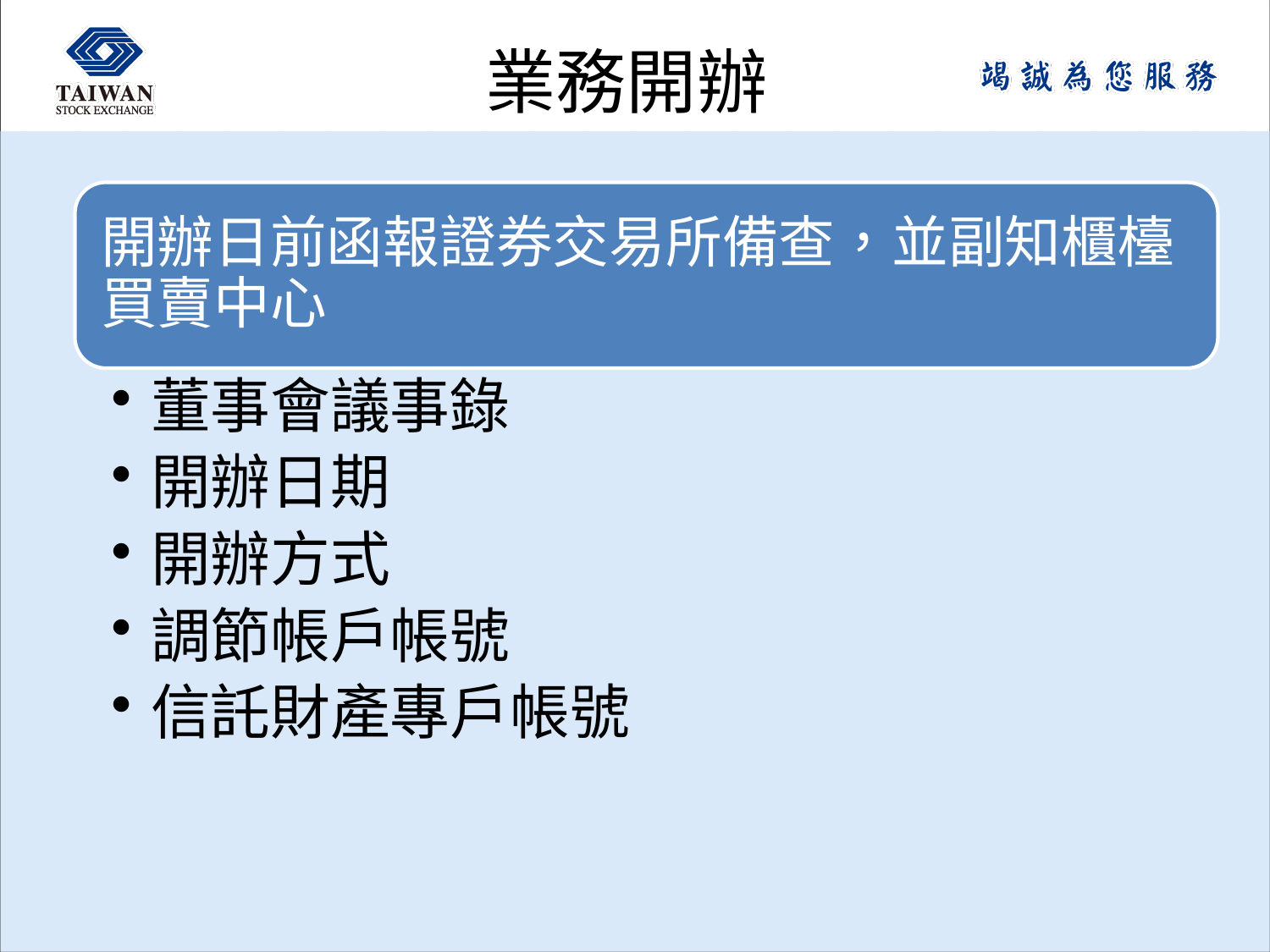

# 業務開辦
開辦日前函報證券交易所備查，並副知櫃檯買賣中心
董事會議事錄
開辦日期
開辦方式
調節帳戶帳號
信託財產專戶帳號